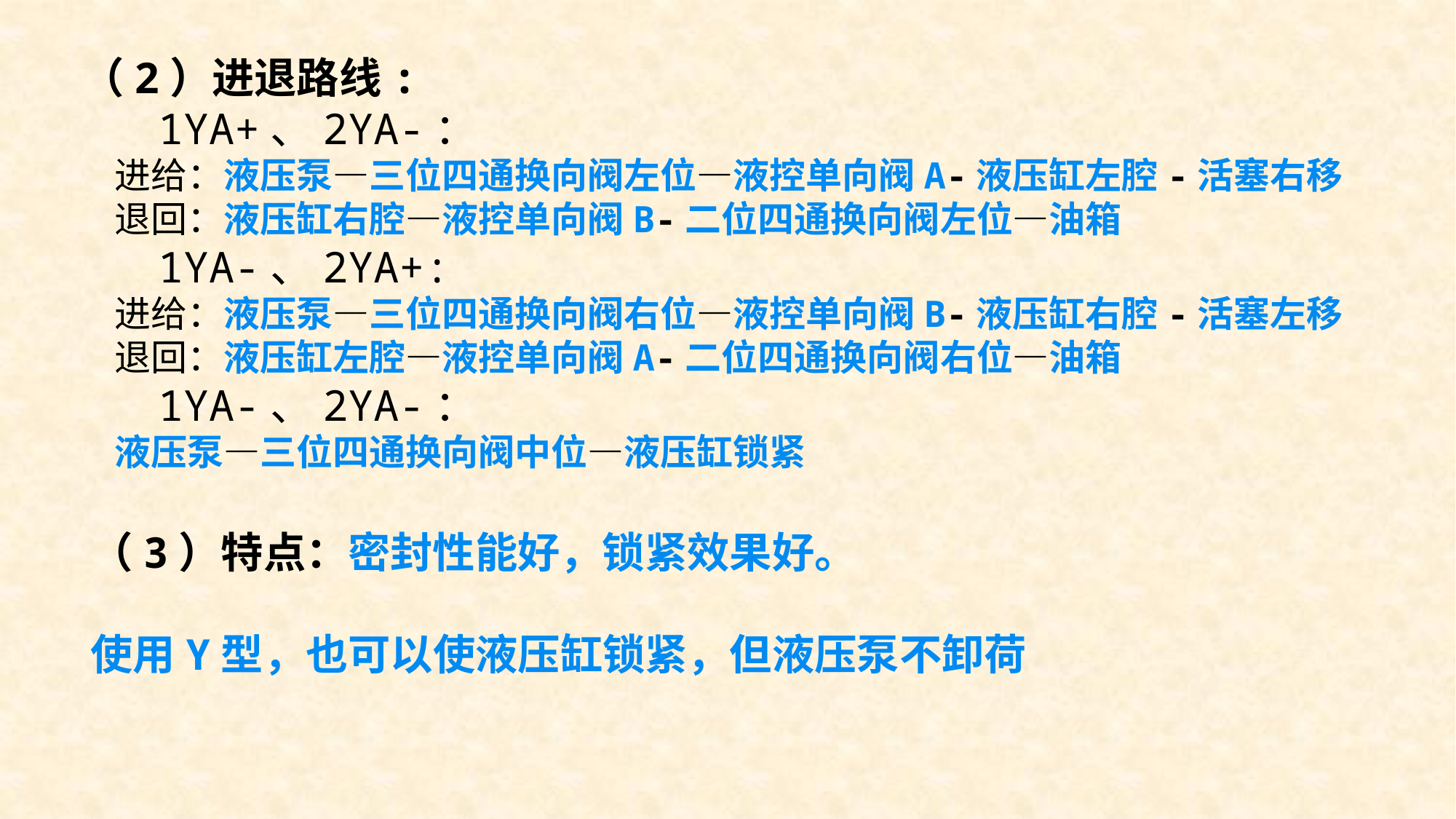

（2）进退路线:
   1YA+、2YA-：
   进给：液压泵—三位四通换向阀左位—液控单向阀A-液压缸左腔-活塞右移
   退回：液压缸右腔—液控单向阀B-二位四通换向阀左位—油箱
   1YA-、2YA+:
   进给：液压泵—三位四通换向阀右位—液控单向阀B-液压缸右腔-活塞左移
   退回：液压缸左腔—液控单向阀A-二位四通换向阀右位—油箱
   1YA-、2YA-：
   液压泵—三位四通换向阀中位—液压缸锁紧

（3）特点：密封性能好，锁紧效果好。

使用Y型，也可以使液压缸锁紧，但液压泵不卸荷